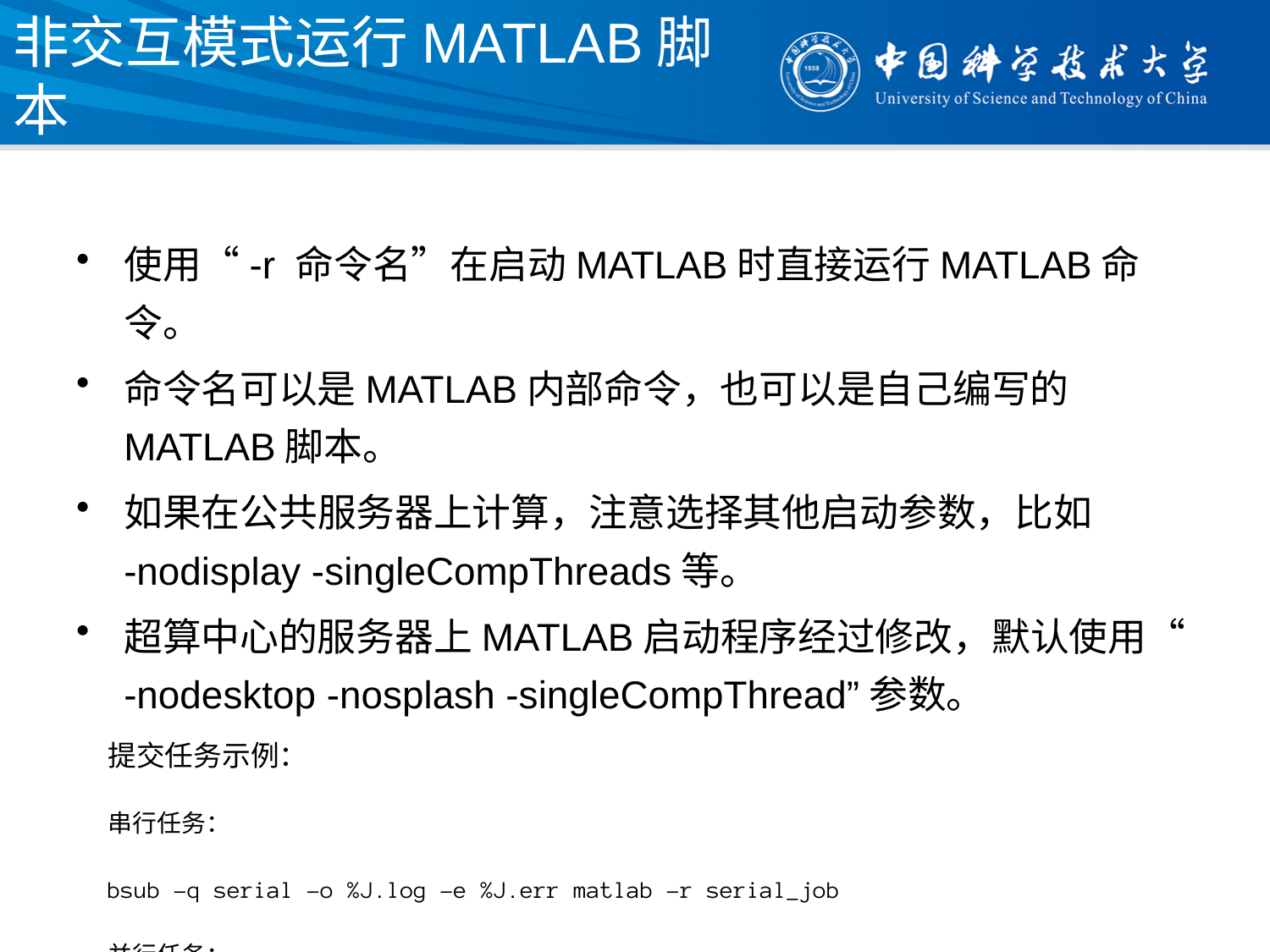

# 非交互模式运行MATLAB脚本
使用“-r 命令名”在启动MATLAB时直接运行MATLAB命令。
命令名可以是MATLAB内部命令，也可以是自己编写的MATLAB脚本。
如果在公共服务器上计算，注意选择其他启动参数，比如
-nodisplay -singleCompThreads等。
超算中心的服务器上MATLAB启动程序经过修改，默认使用“
-nodesktop -nosplash -singleCompThread”参数。

提交任务示例：
串行任务：
bsub -q serial -o %J.log -e %J.err matlab -r serial_job
并行任务：
bsub  -q normal -n 12 -o %J.log -e %J.err matlab -r parallel_job